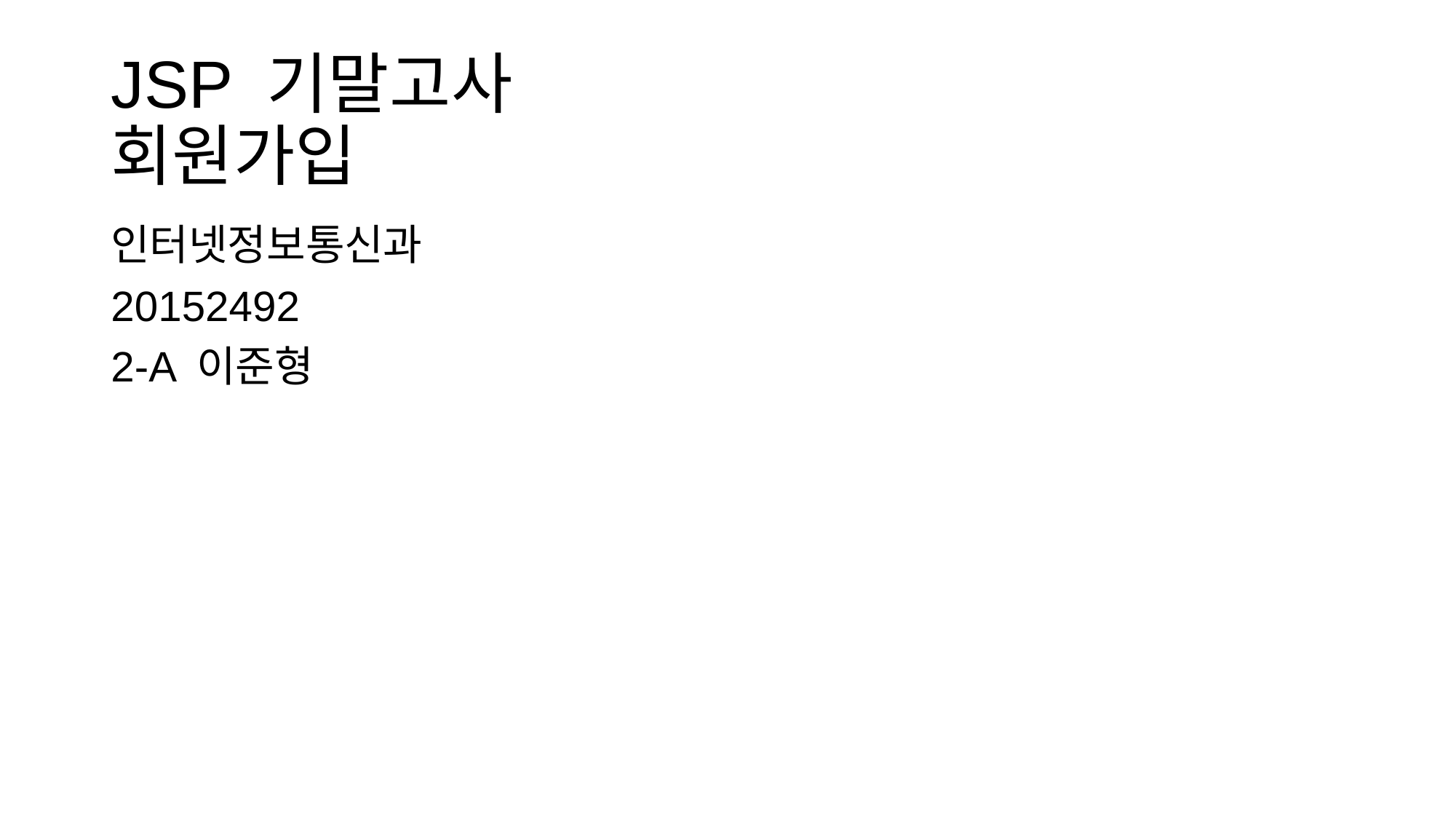

# JSP 기말고사 회원가입
인터넷정보통신과
20152492
2-A 이준형